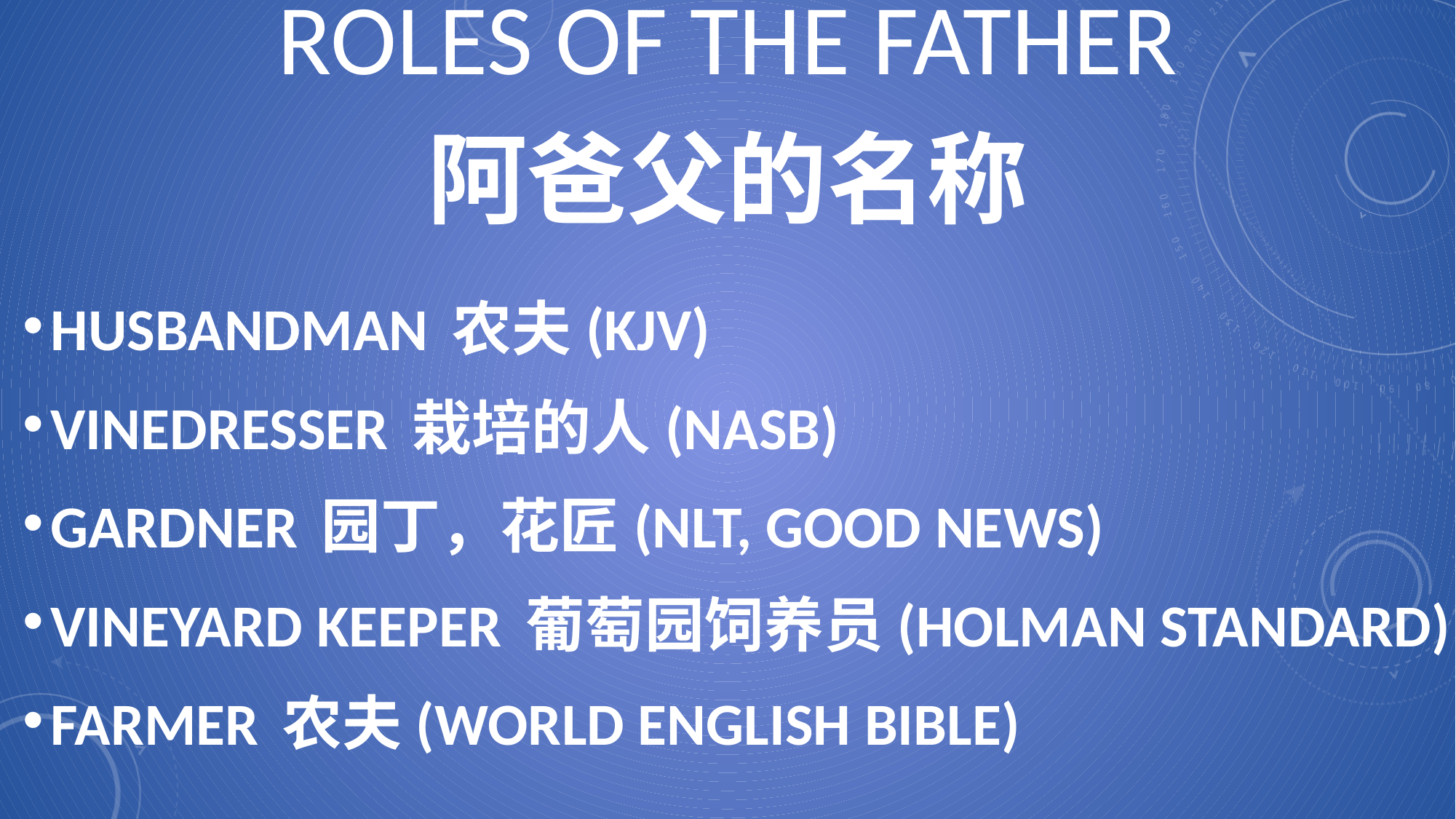

# ROLES OF THE FATHER 阿爸父的名称
HUSBANDMAN 农夫(KJV)
VINEDRESSER 栽培的人(NASB)
GARDNER 园丁，花匠(NLT, GOOD NEWS)
VINEYARD KEEPER 葡萄园饲养员(HOLMAN STANDARD)
FARMER 农夫(WORLD ENGLISH BIBLE)